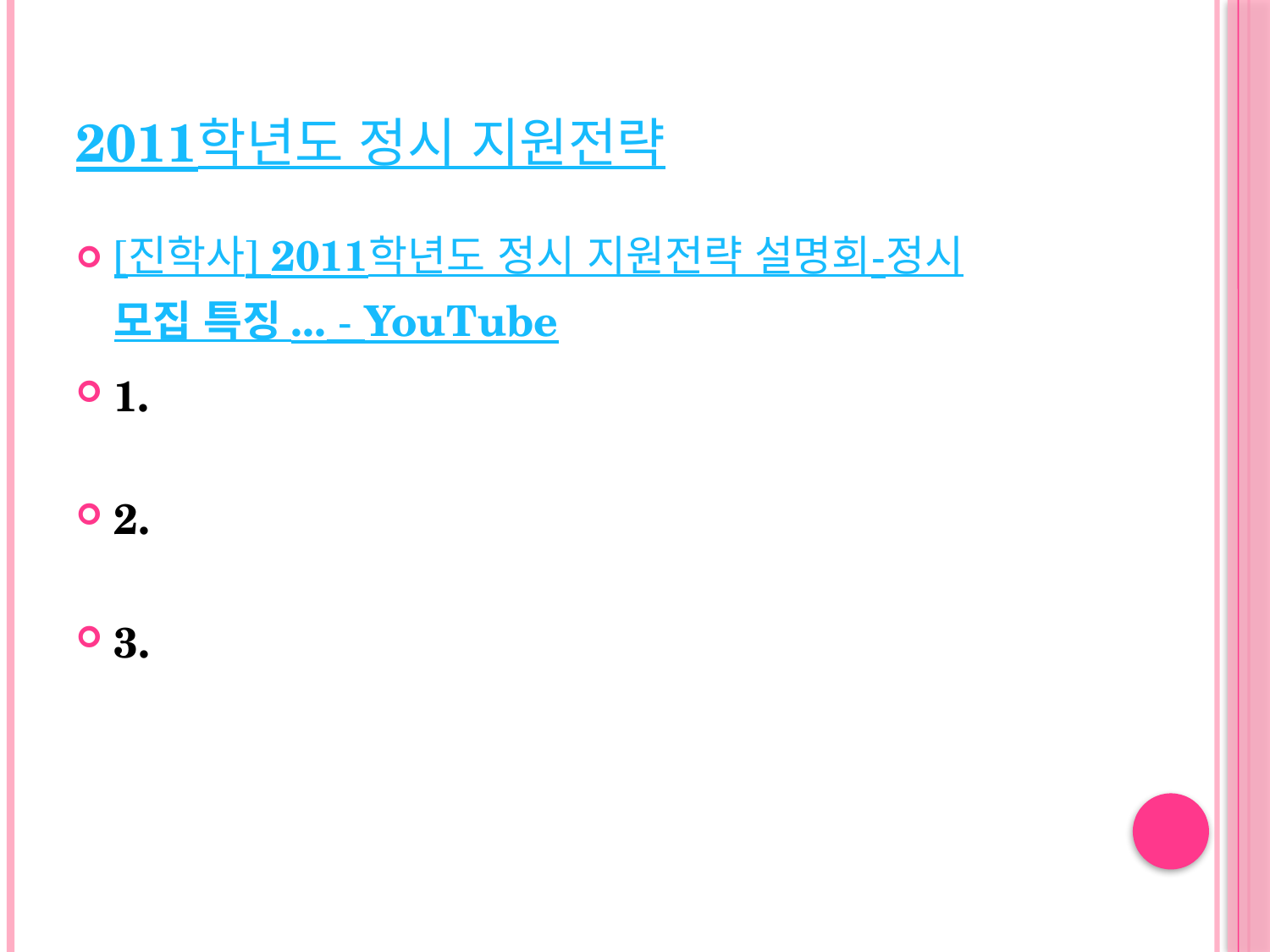

# 2011학년도 정시 지원전략
[진학사] 2011학년도 정시 지원전략 설명회-정시모집 특징 ... - YouTube
1.

2.

3.